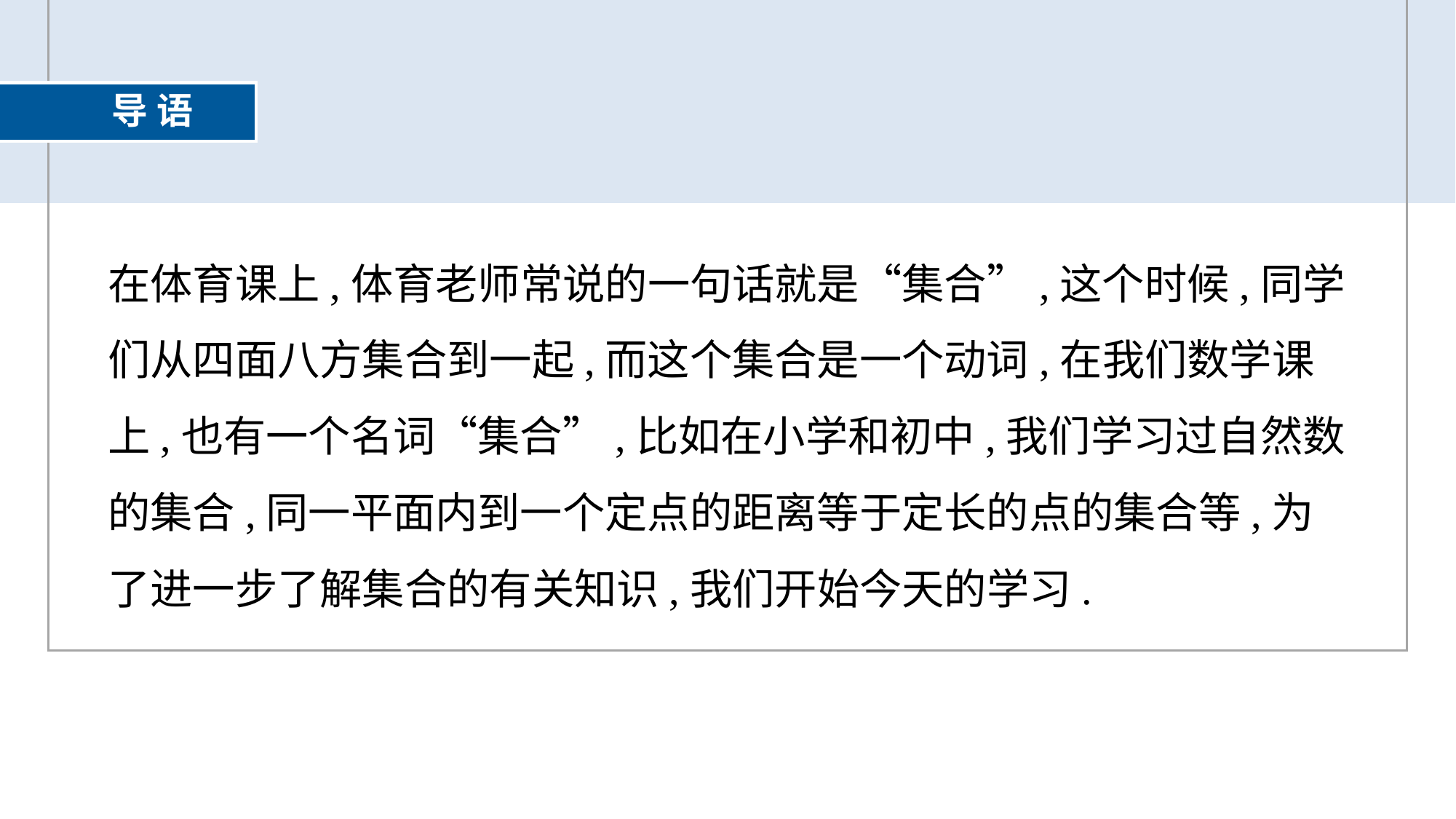

导 语

在体育课上,体育老师常说的一句话就是“集合”,这个时候,同学们从四面八方集合到一起,而这个集合是一个动词,在我们数学课上,也有一个名词“集合”,比如在小学和初中,我们学习过自然数的集合,同一平面内到一个定点的距离等于定长的点的集合等,为了进一步了解集合的有关知识,我们开始今天的学习.